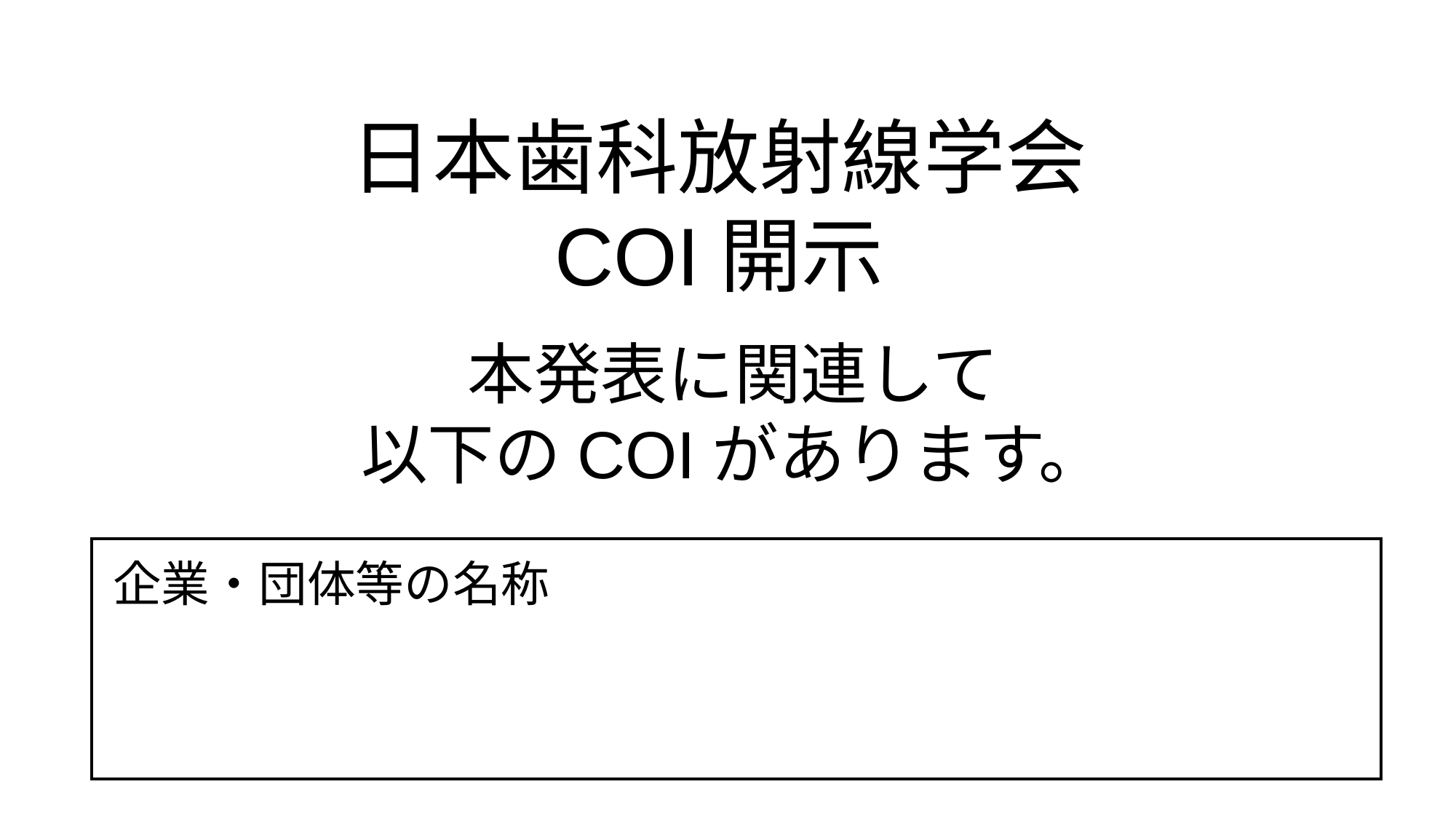

日本歯科放射線学会
COI開示
本発表に関連して
以下のCOIがあります。

企業・団体等の名称